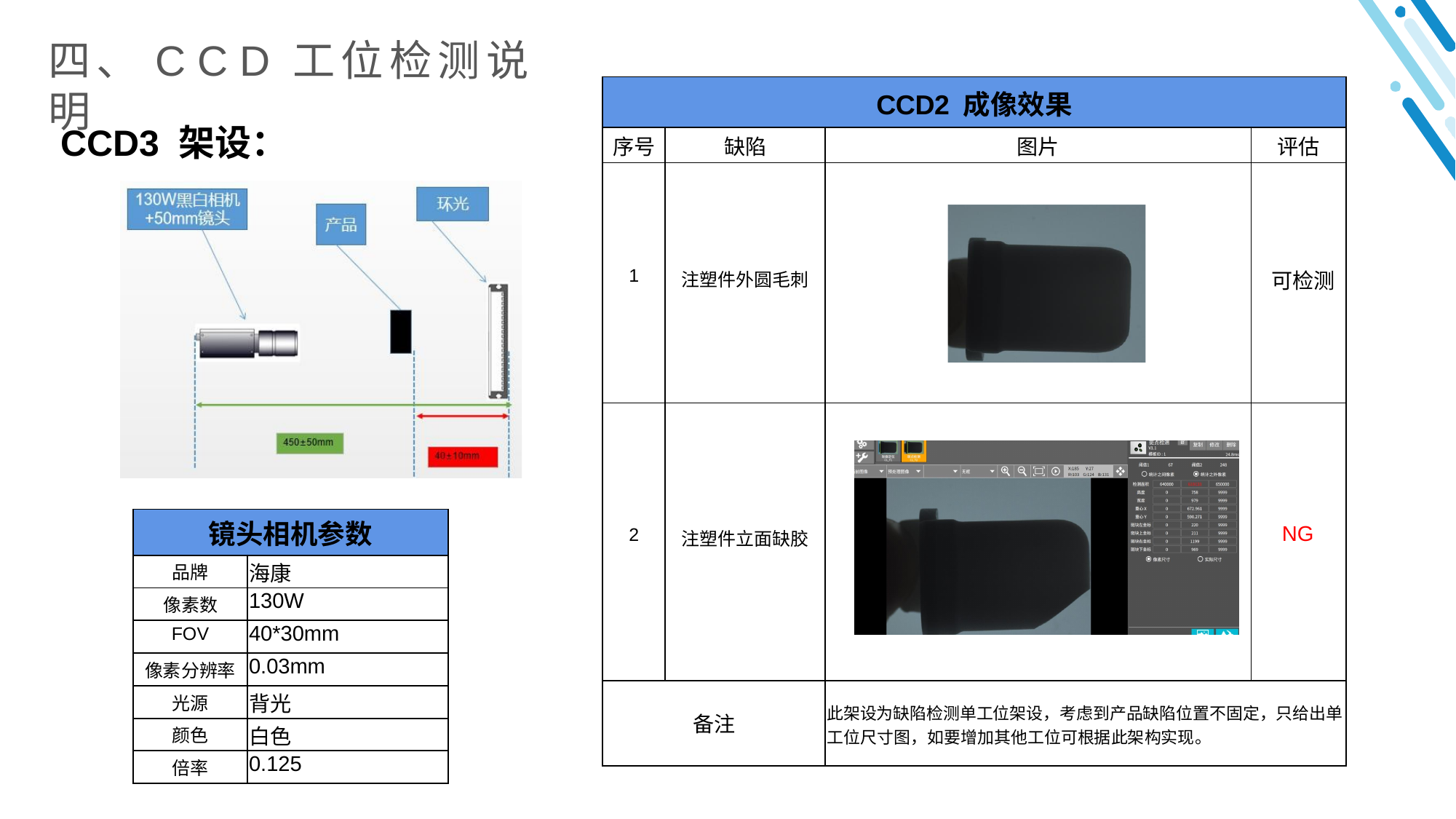

# 四、C C D 工位检测说明
| CCD2 成像效果 |  |  |  |
| --- | --- | --- | --- |
| 序号 | 缺陷 | 图片 | 评估 |
| 1 | 注塑件外圆毛刺 |  | 可检测 |
| 2 | 注塑件立面缺胶 |  | NG |
| 备注 |  | 此架设为缺陷检测单工位架设，考虑到产品缺陷位置不固定，只给出单 工位尺寸图，如要增加其他工位可根据此架构实现。 |  |
CCD3 架设：

| 镜头相机参数 |  |
| --- | --- |
| 品牌 | 海康 |
| 像素数 | 130W |
| FOV | 40\*30mm |
| 像素分辨率 | 0.03mm |
| 光源 | 背光 |
| 颜色 | 白色 |
| 倍率 | 0.125 |